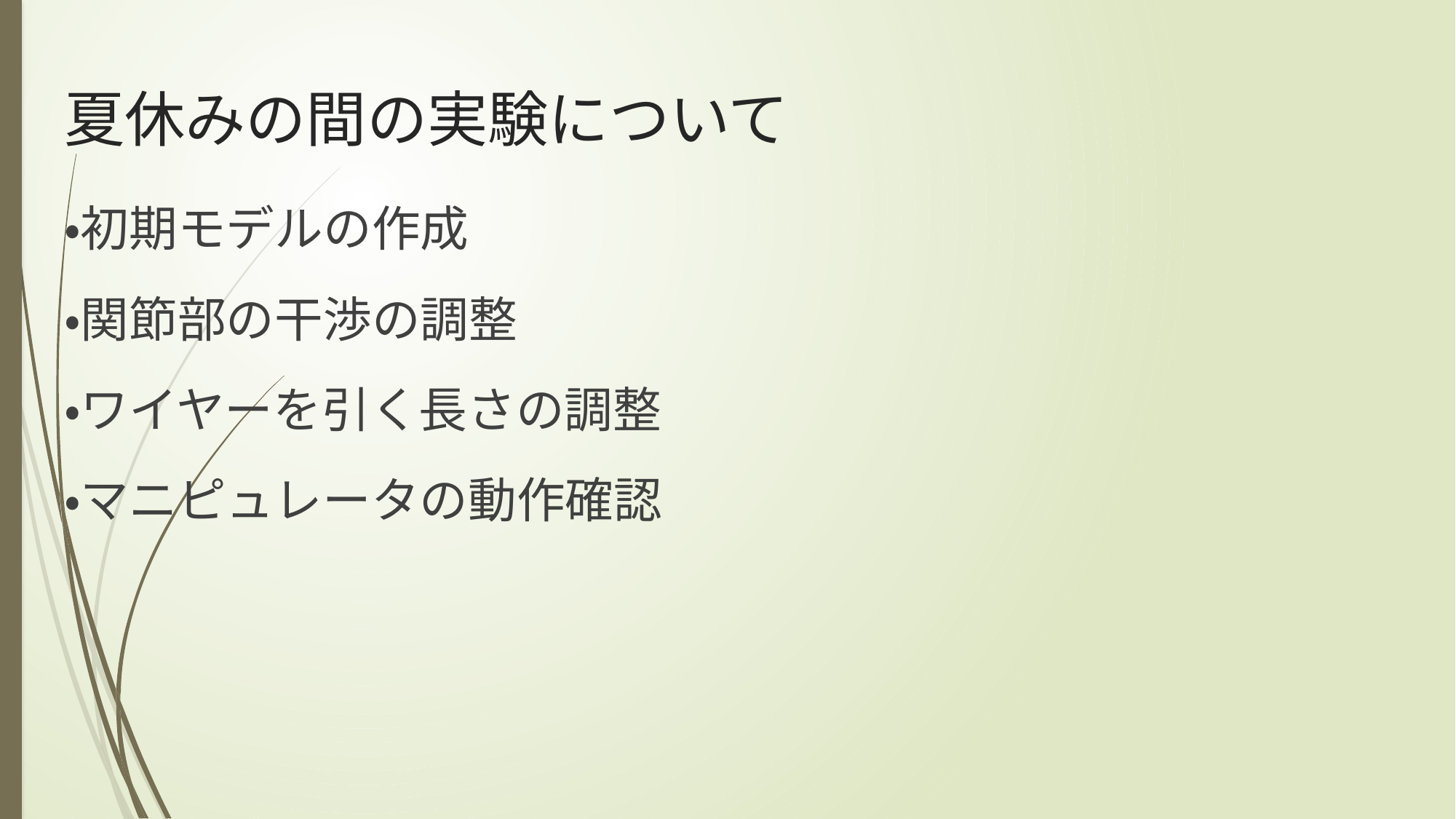

# 夏休みの間の実験について

・初期モデルの作成
・関節部の干渉の調整
・ワイヤーを引く長さの調整
・マニピュレータの動作確認